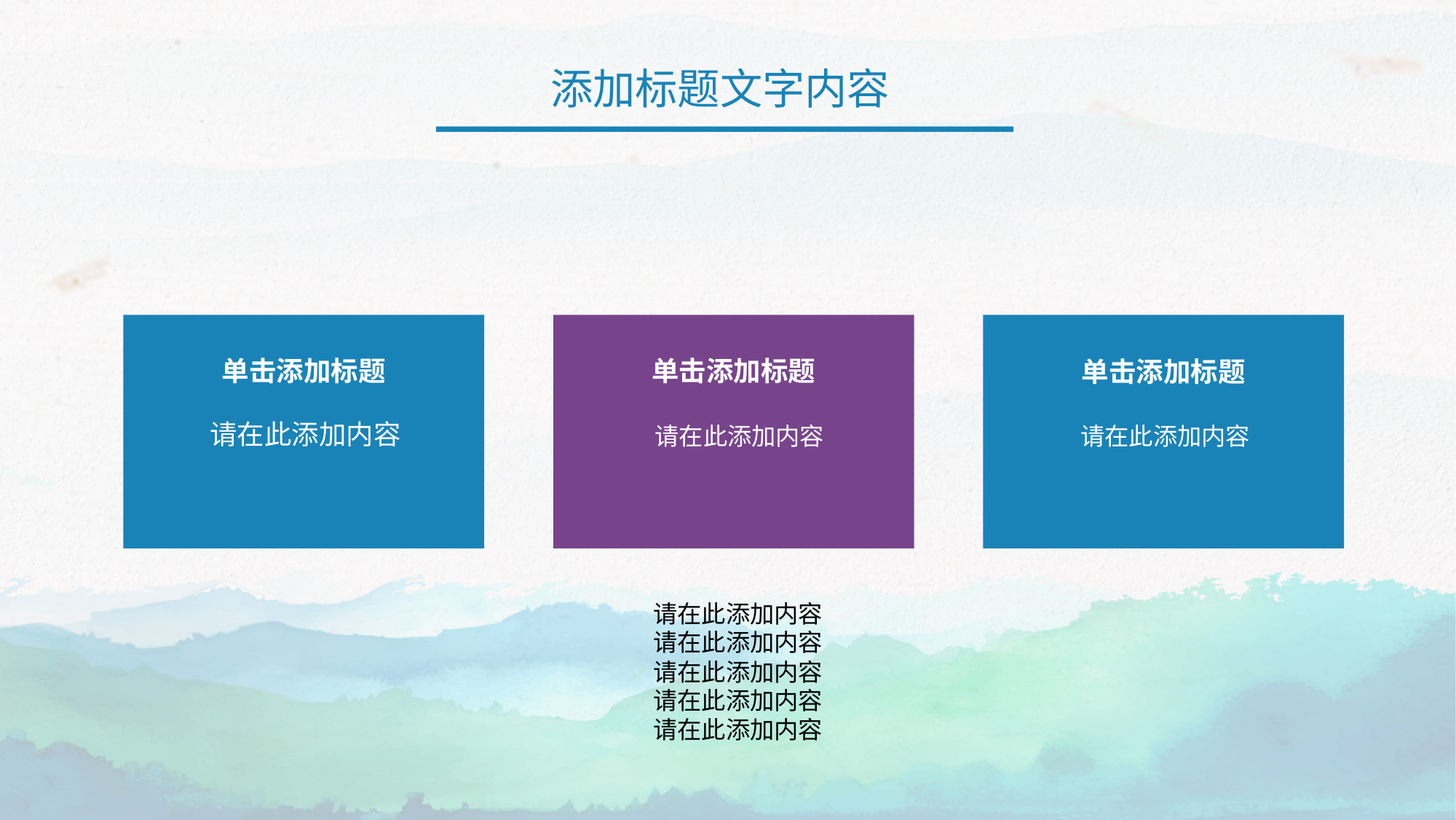

添加标题文字内容

单击添加标题
单击添加标题
单击添加标题
请在此添加内容
请在此添加内容

请在此添加内容

请在此添加内容
请在此添加内容
请在此添加内容
请在此添加内容
请在此添加内容